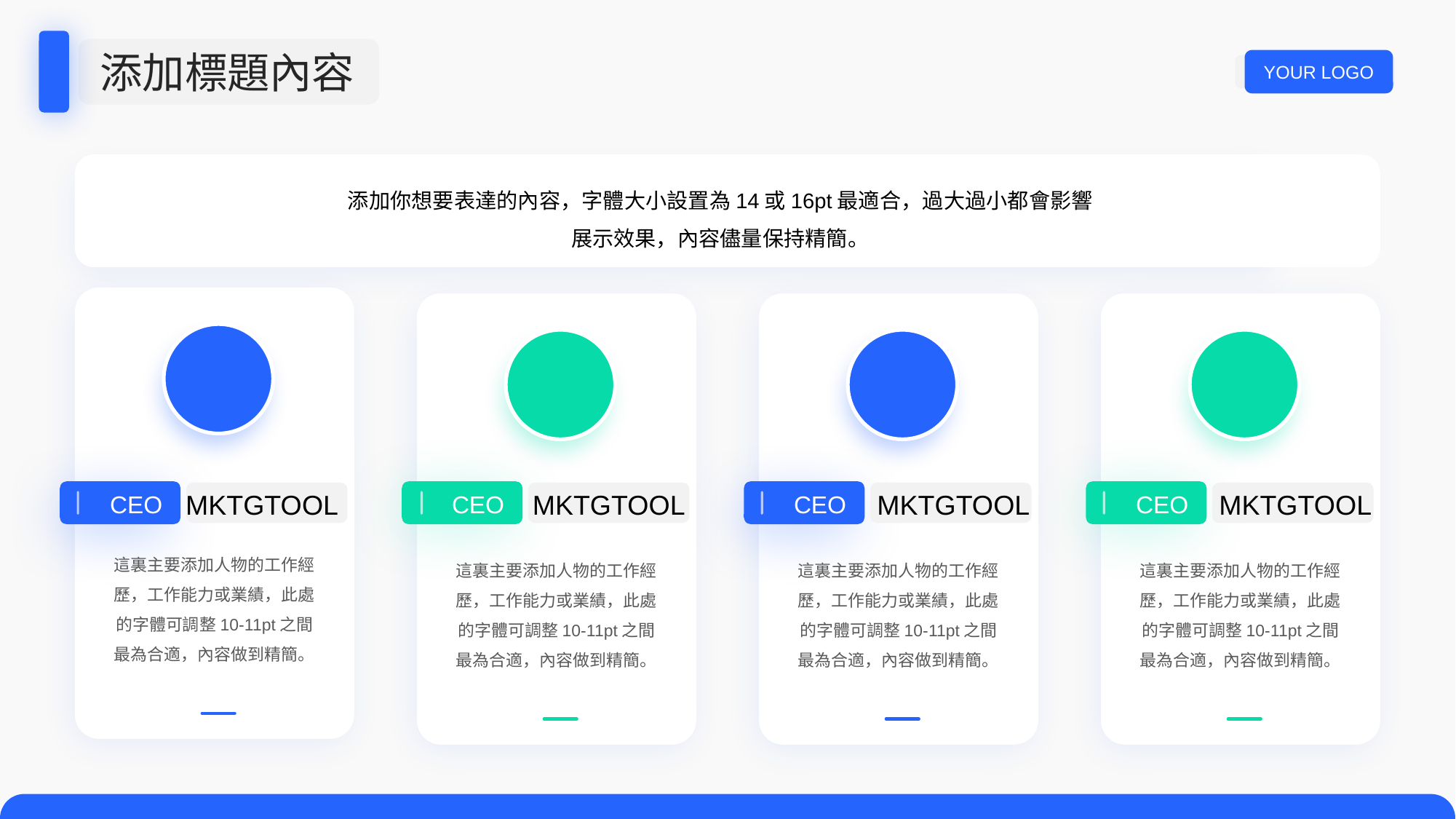

添加標題內容

YOUR LOGO

添加你想要表達的內容，字體大小設置為14或16pt最適合，過大過小都會影響展示效果，內容儘量保持精簡。

MKTGTOOL
MKTGTOOL
MKTGTOOL
MKTGTOOL

CEO
CEO
CEO
CEO
這裏主要添加人物的工作經歷，工作能力或業績，此處的字體可調整10-11pt之間最為合適，內容做到精簡。
這裏主要添加人物的工作經歷，工作能力或業績，此處的字體可調整10-11pt之間最為合適，內容做到精簡。
這裏主要添加人物的工作經歷，工作能力或業績，此處的字體可調整10-11pt之間最為合適，內容做到精簡。
這裏主要添加人物的工作經歷，工作能力或業績，此處的字體可調整10-11pt之間最為合適，內容做到精簡。